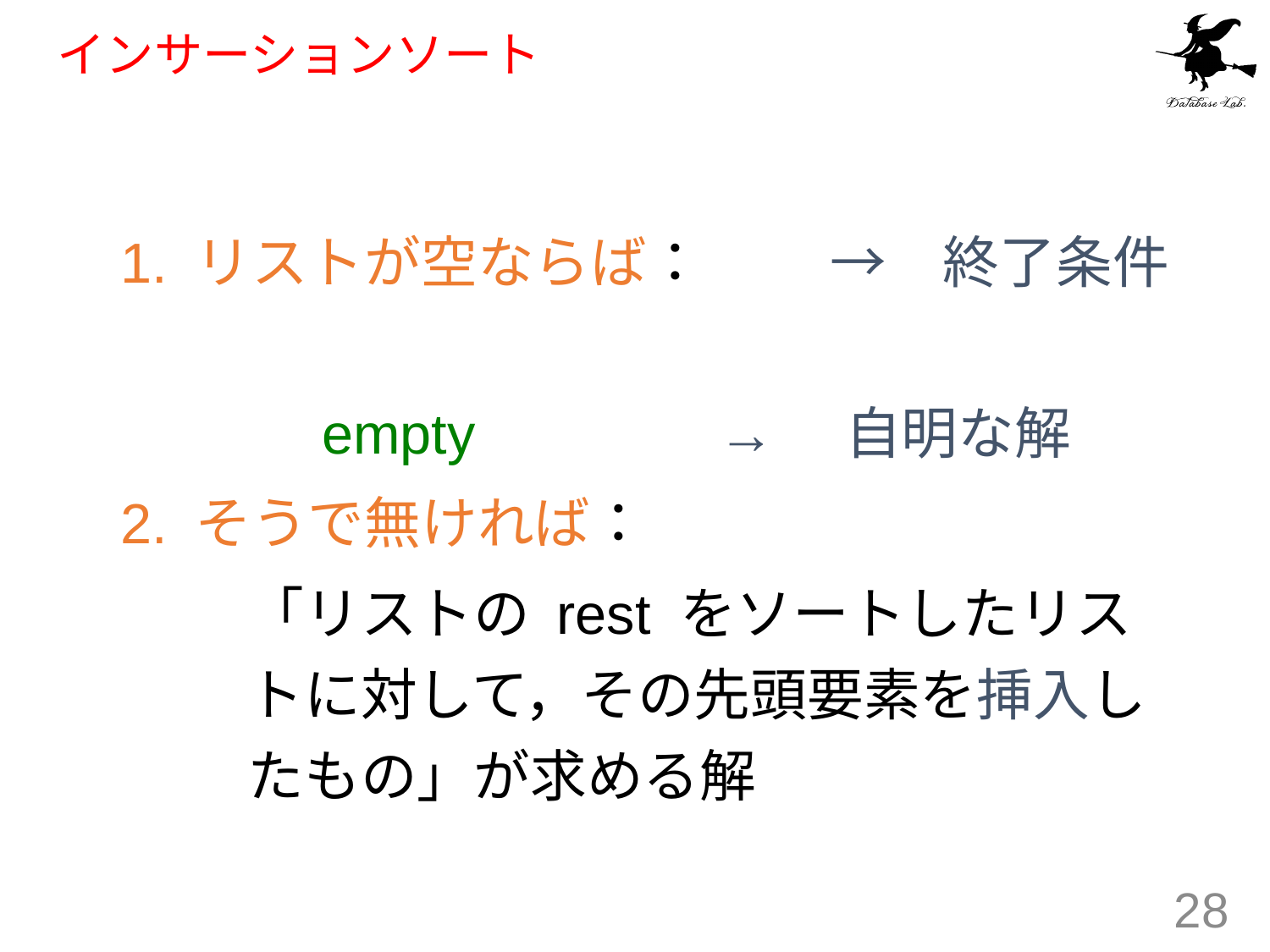

# インサーションソート
リストが空ならば：　	→　終了条件
		empty		 →　自明な解
そうで無ければ：
	「リストの rest をソートしたリストに対して，その先頭要素を挿入したもの」が求める解

28